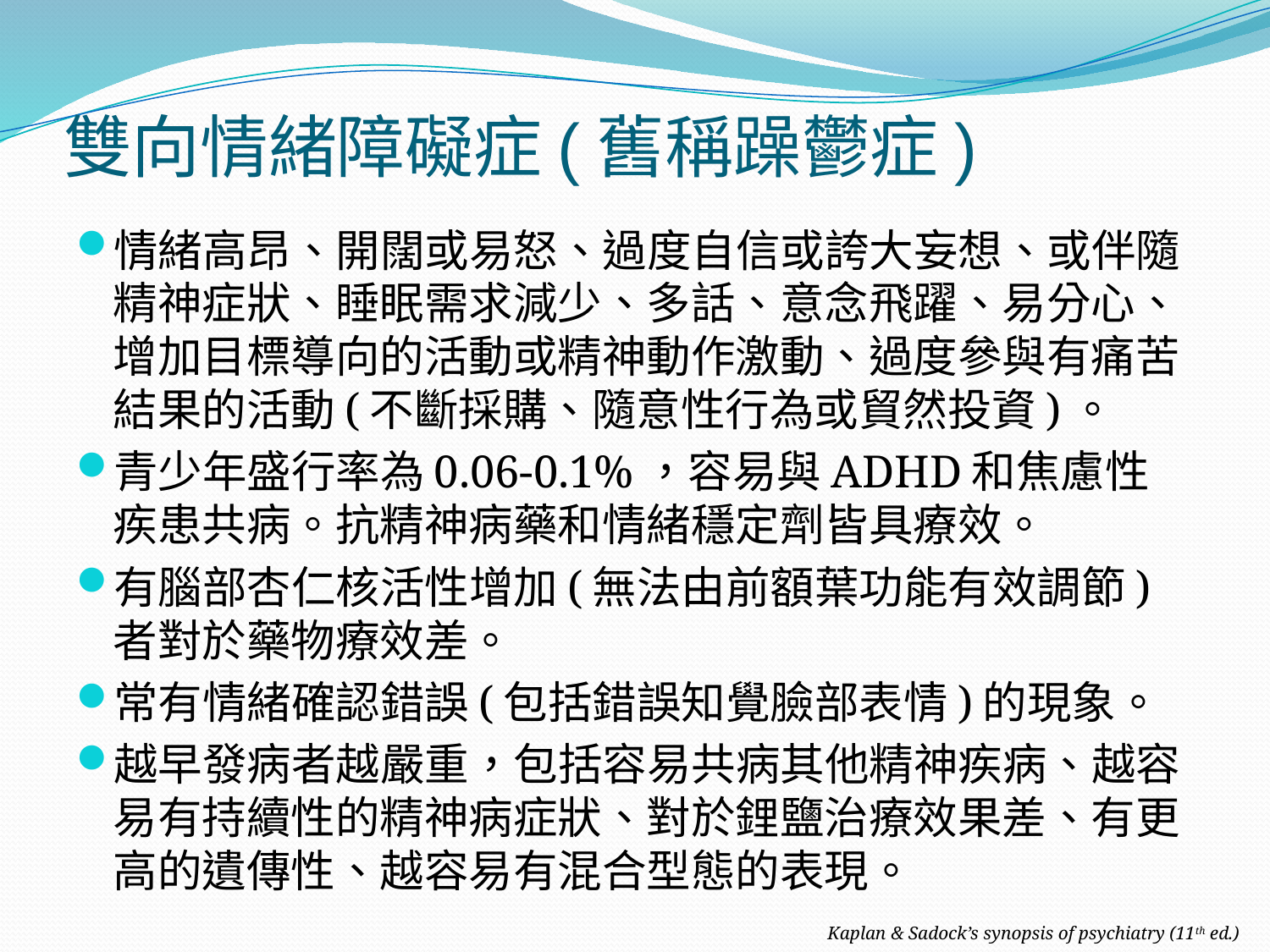

# 雙向情緒障礙症(舊稱躁鬱症)
情緒高昂、開闊或易怒、過度自信或誇大妄想、或伴隨精神症狀、睡眠需求減少、多話、意念飛躍、易分心、增加目標導向的活動或精神動作激動、過度參與有痛苦結果的活動(不斷採購、隨意性行為或貿然投資)。
青少年盛行率為0.06-0.1%，容易與ADHD和焦慮性疾患共病。抗精神病藥和情緒穩定劑皆具療效。
有腦部杏仁核活性增加(無法由前額葉功能有效調節)者對於藥物療效差。
常有情緒確認錯誤(包括錯誤知覺臉部表情)的現象。
越早發病者越嚴重，包括容易共病其他精神疾病、越容易有持續性的精神病症狀、對於鋰鹽治療效果差、有更高的遺傳性、越容易有混合型態的表現。
Kaplan & Sadock’s synopsis of psychiatry (11th ed.)